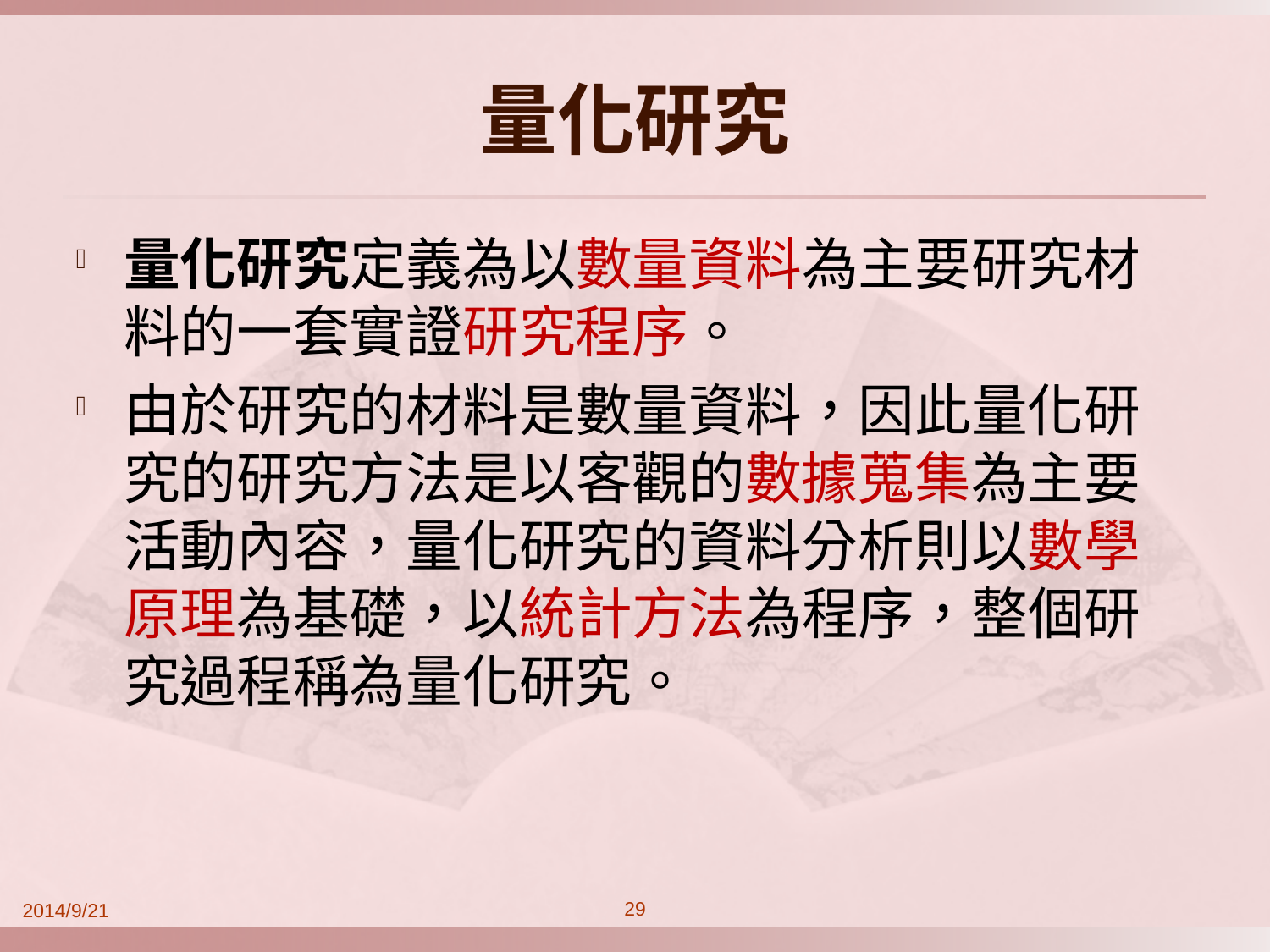

# 量化研究
量化研究定義為以數量資料為主要研究材料的一套實證研究程序。
由於研究的材料是數量資料，因此量化研究的研究方法是以客觀的數據蒐集為主要活動內容，量化研究的資料分析則以數學原理為基礎，以統計方法為程序，整個研究過程稱為量化研究。
2014/9/21
29